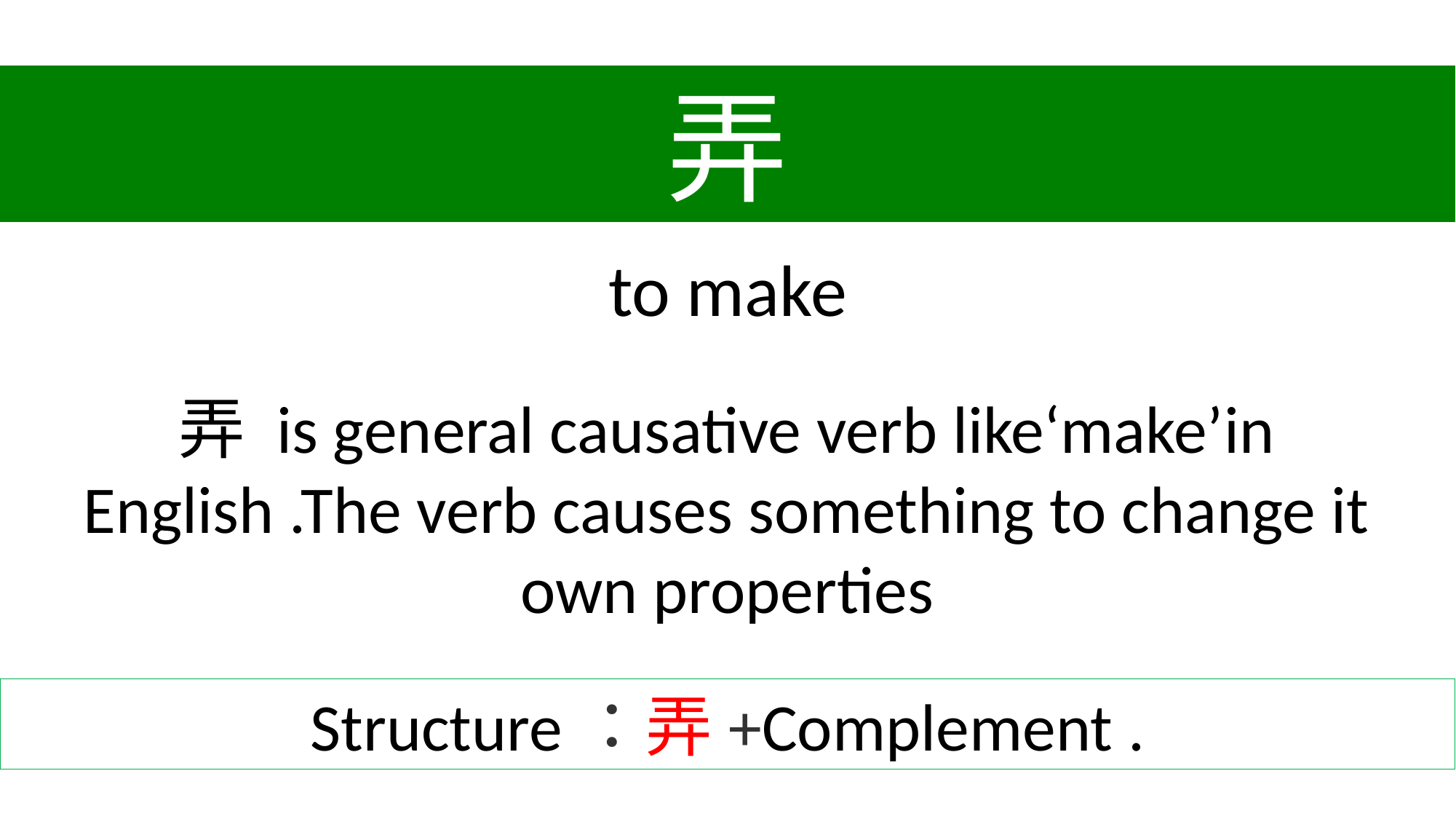

弄
to make
弄 is general causative verb like‘make’in English .The verb causes something to change it own properties
Structure：弄+Complement .